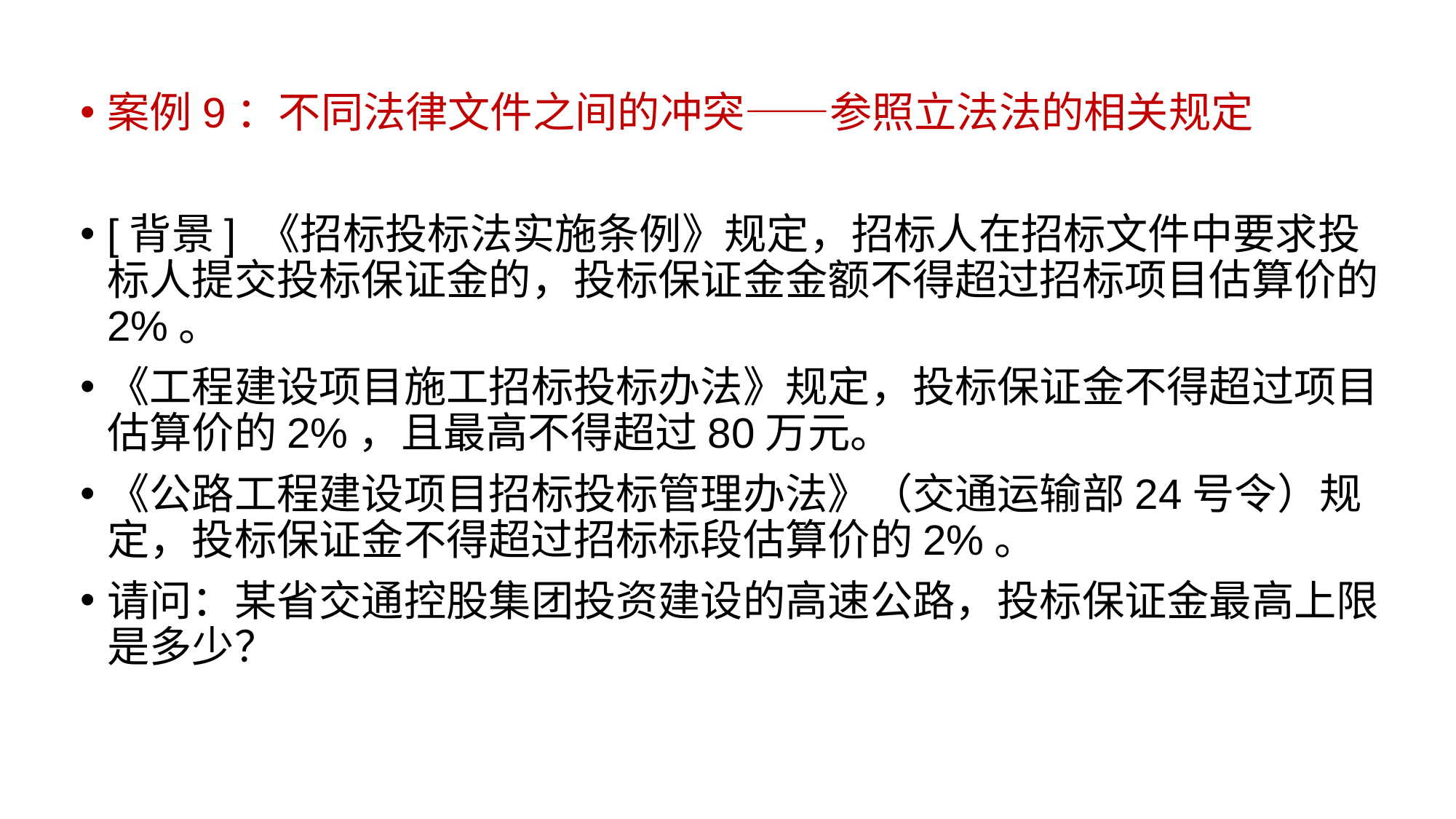

案例9：不同法律文件之间的冲突——参照立法法的相关规定

[背景] 《招标投标法实施条例》规定，招标人在招标文件中要求投标人提交投标保证金的，投标保证金金额不得超过招标项目估算价的2%。
《工程建设项目施工招标投标办法》规定，投标保证金不得超过项目估算价的2%，且最高不得超过80万元。
《公路工程建设项目招标投标管理办法》（交通运输部24号令）规定，投标保证金不得超过招标标段估算价的2%。
请问：某省交通控股集团投资建设的高速公路，投标保证金最高上限是多少？